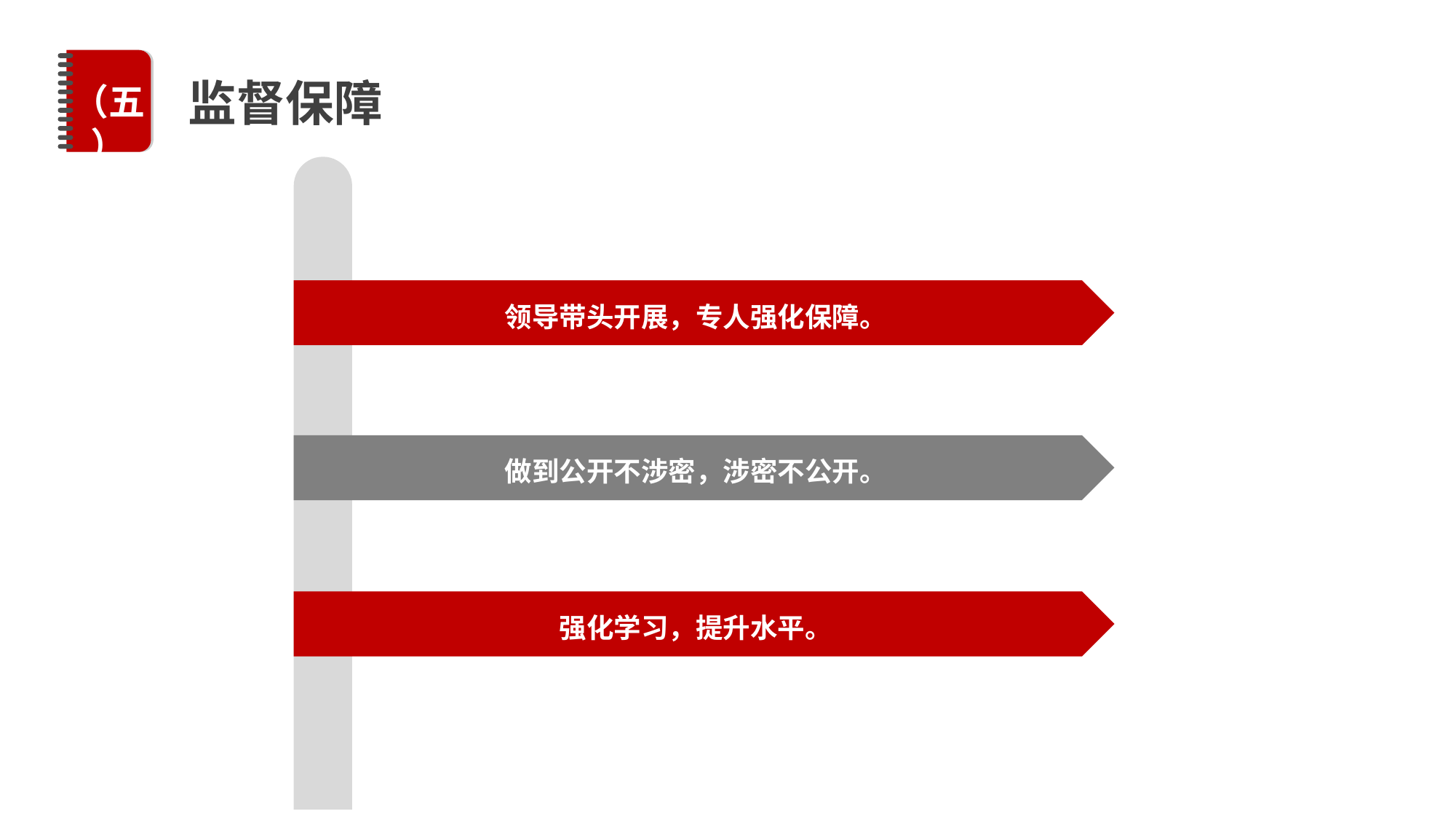

（五）
监督保障

领导带头开展，专人强化保障。
做到公开不涉密，涉密不公开。
强化学习，提升水平。